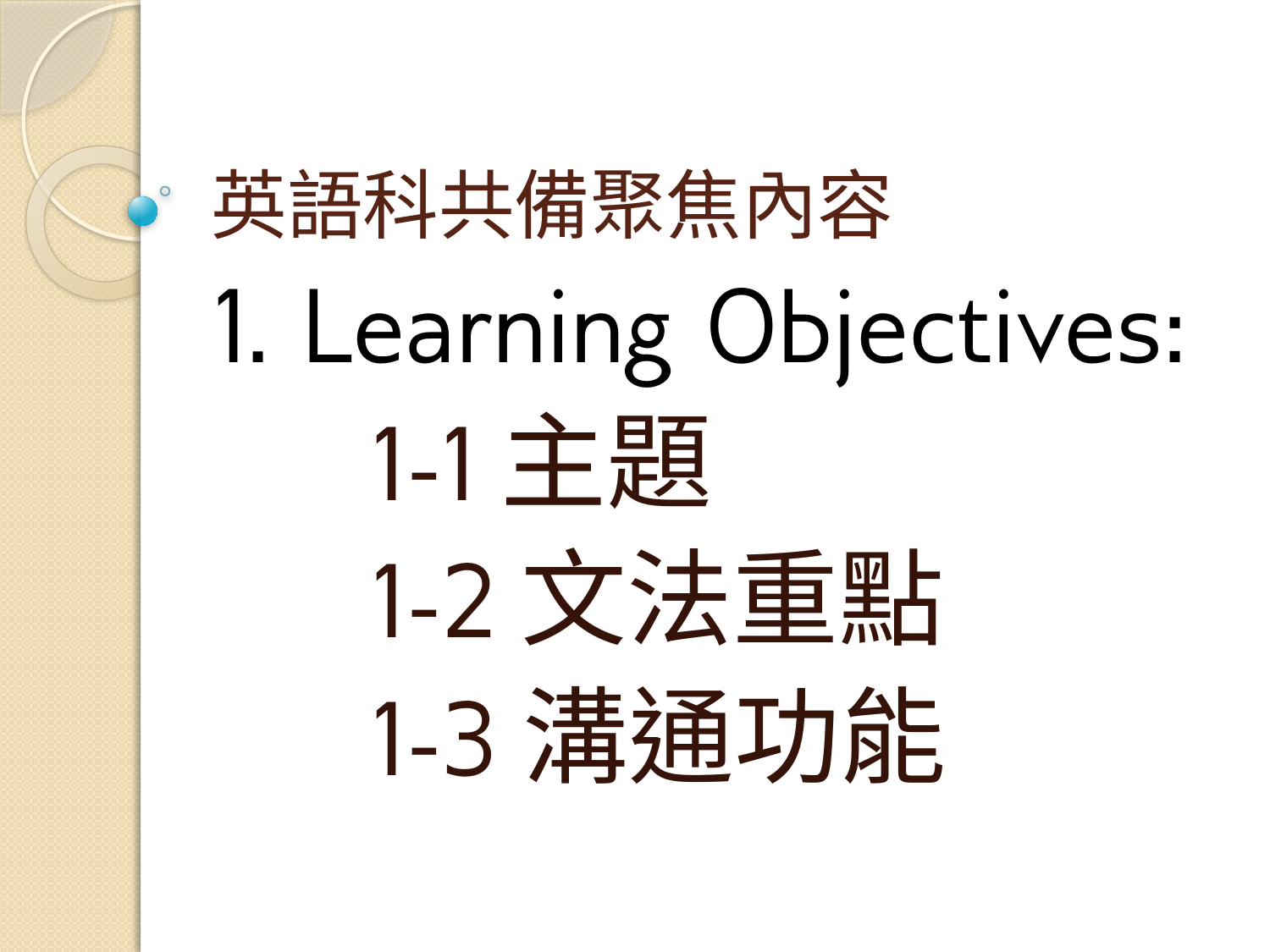

# 英語科共備聚焦內容
1. Learning Objectives:
     1-1主題
     1-2文法重點
     1-3溝通功能